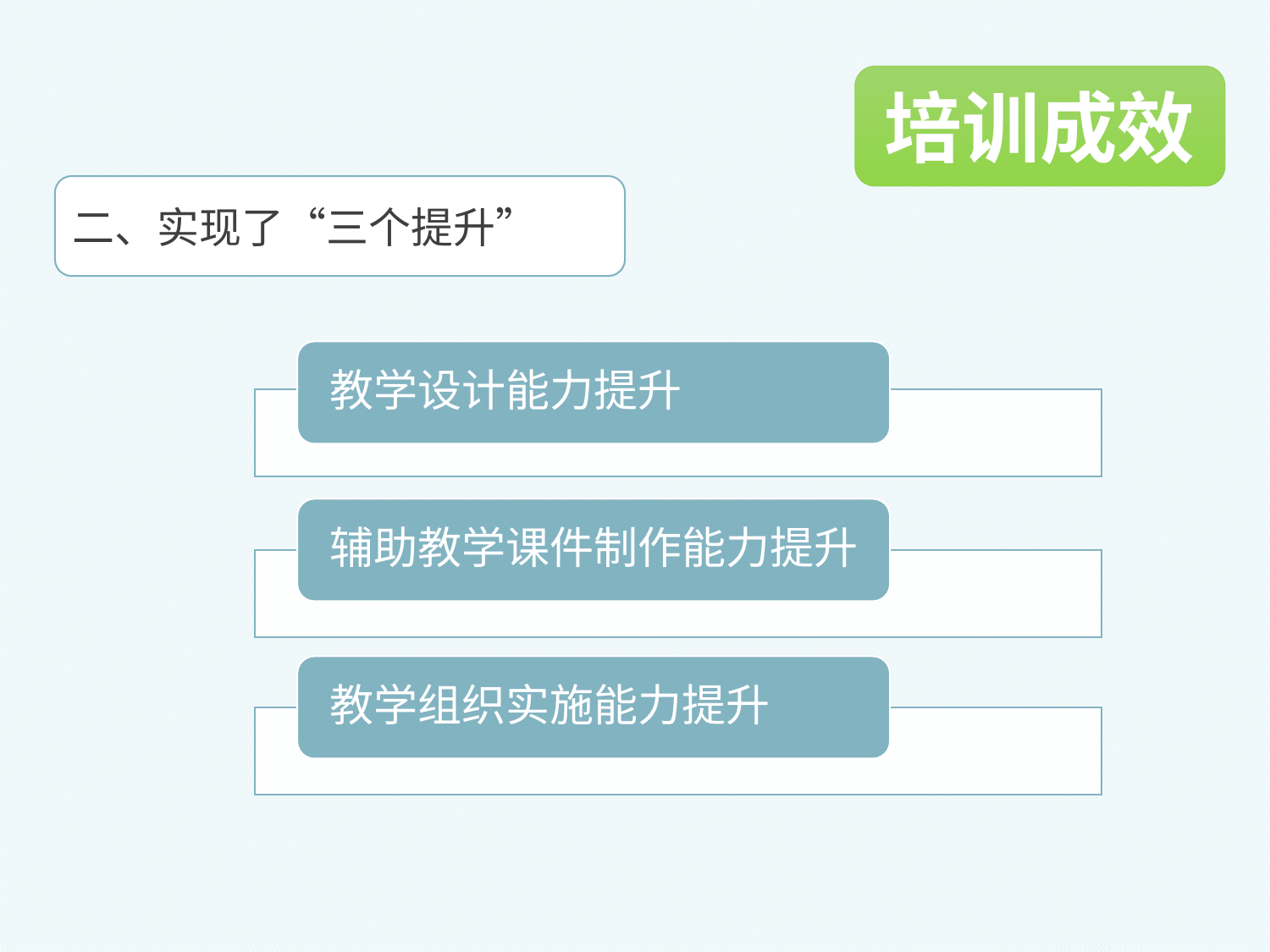

培训成效
二、实现了“三个提升”
教学设计能力提升
辅助教学课件制作能力提升
教学组织实施能力提升